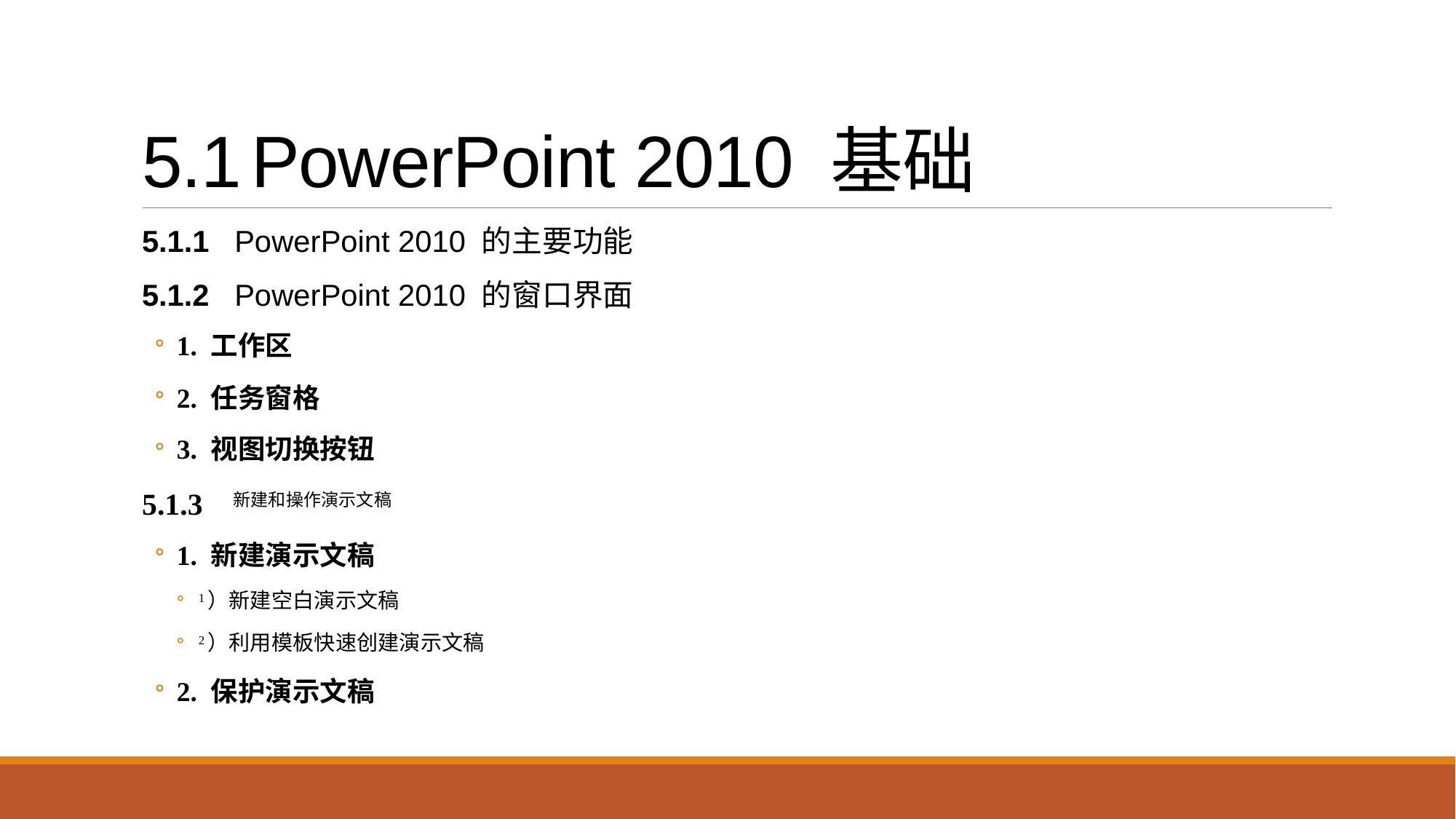

# 5.1	PowerPoint 2010 基础
5.1.1   PowerPoint 2010 的主要功能
5.1.2   PowerPoint 2010 的窗口界面
1. 工作区
2. 任务窗格
3. 视图切换按钮
5.1.3   新建和操作演示文稿
1. 新建演示文稿
1）新建空白演示文稿
2）利用模板快速创建演示文稿
2. 保护演示文稿